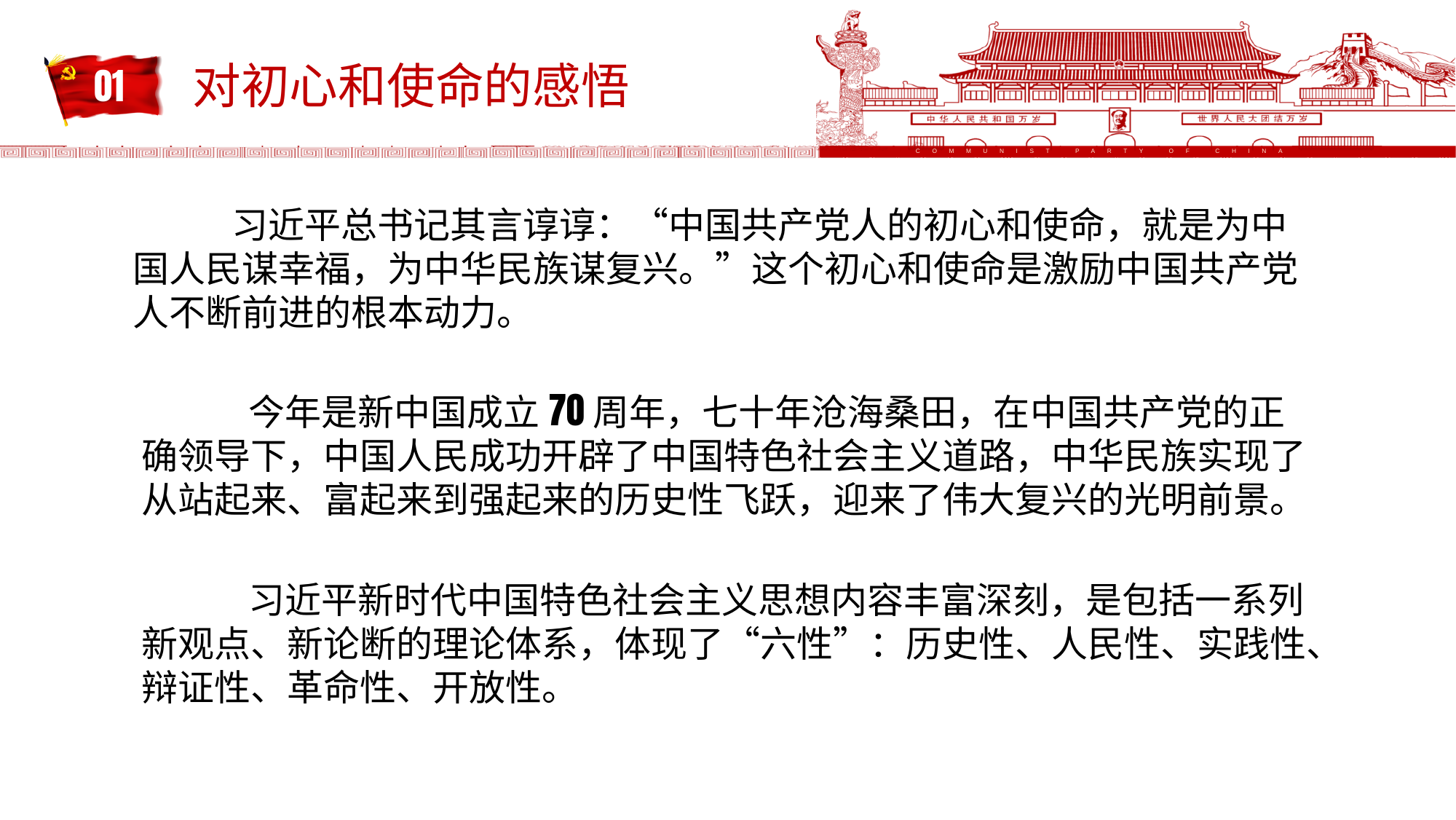

对初心和使命的感悟
           习近平总书记其言谆谆：“中国共产党人的初心和使命，就是为中国人民谋幸福，为中华民族谋复兴。”这个初心和使命是激励中国共产党人不断前进的根本动力。
            今年是新中国成立70周年，七十年沧海桑田，在中国共产党的正确领导下，中国人民成功开辟了中国特色社会主义道路，中华民族实现了从站起来、富起来到强起来的历史性飞跃，迎来了伟大复兴的光明前景。
            习近平新时代中国特色社会主义思想内容丰富深刻，是包括一系列新观点、新论断的理论体系，体现了“六性”：历史性、人民性、实践性、辩证性、革命性、开放性。